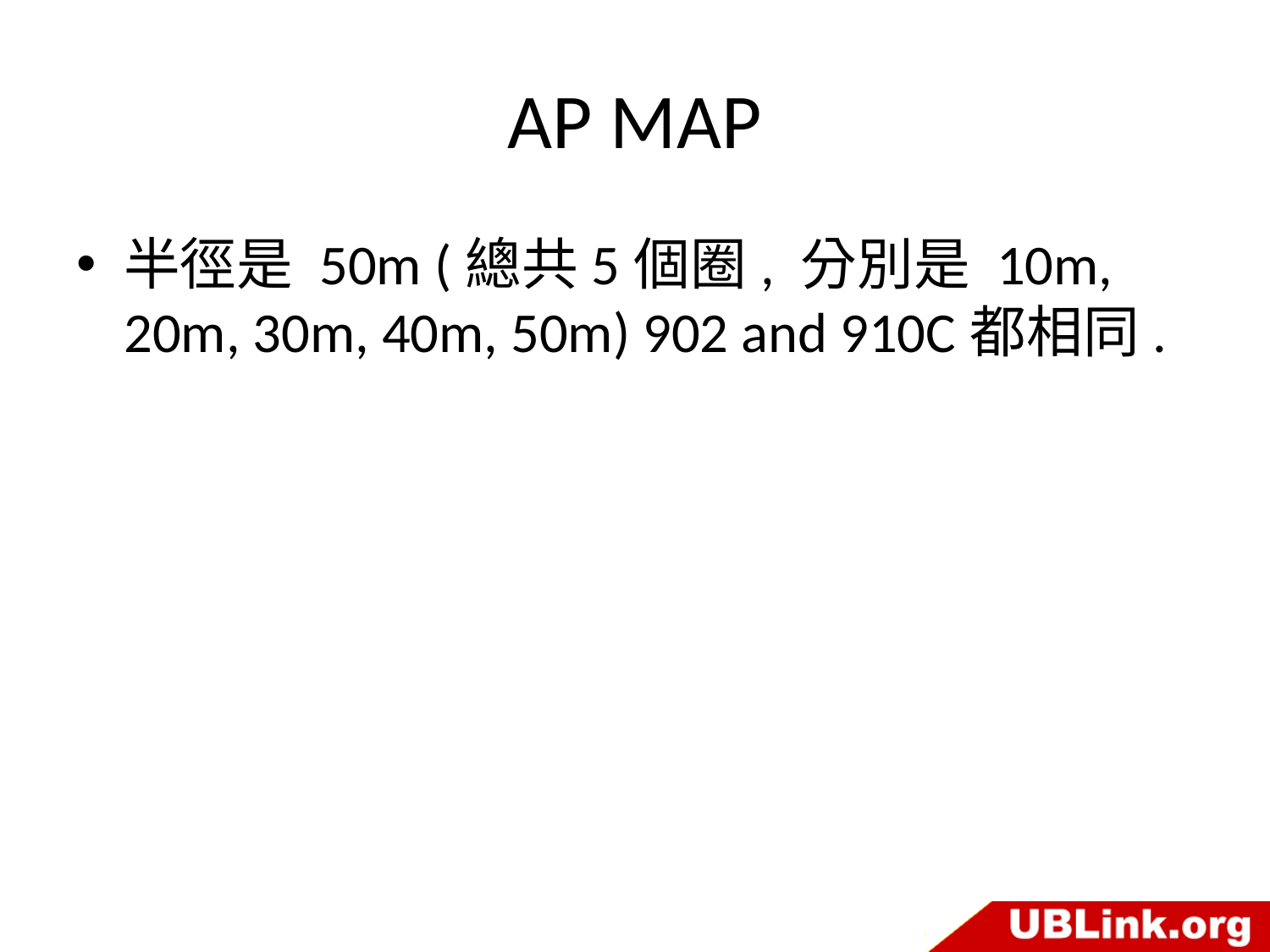

# AP MAP
半徑是 50m (總共5個圈, 分別是 10m, 20m, 30m, 40m, 50m) 902 and 910C都相同.